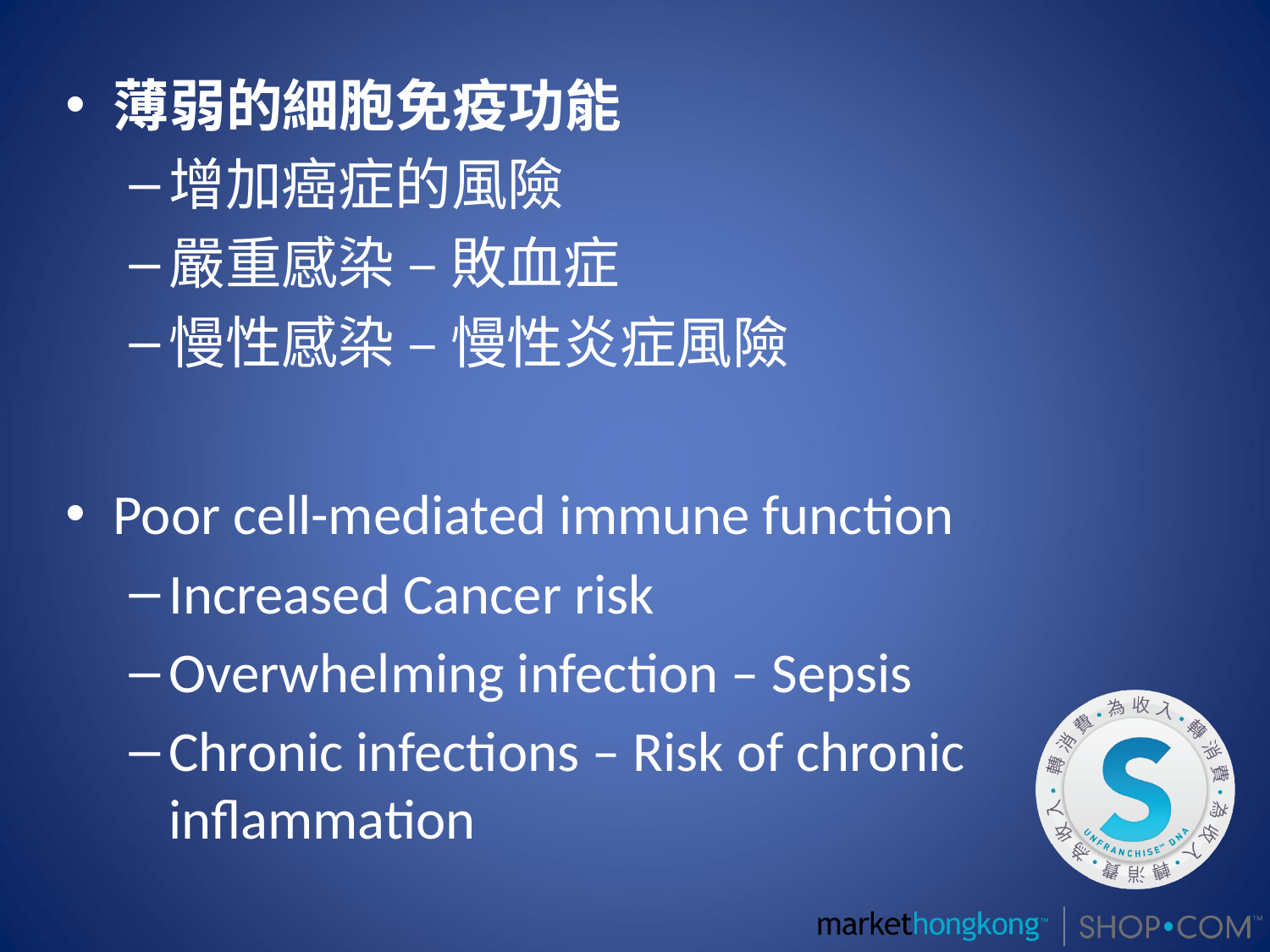

薄弱的細胞免疫功能
增加癌症的風險
嚴重感染 – 敗血症
慢性感染 – 慢性炎症風險

Poor cell-mediated immune function
Increased Cancer risk
Overwhelming infection – Sepsis
Chronic infections – Risk of chronic inflammation